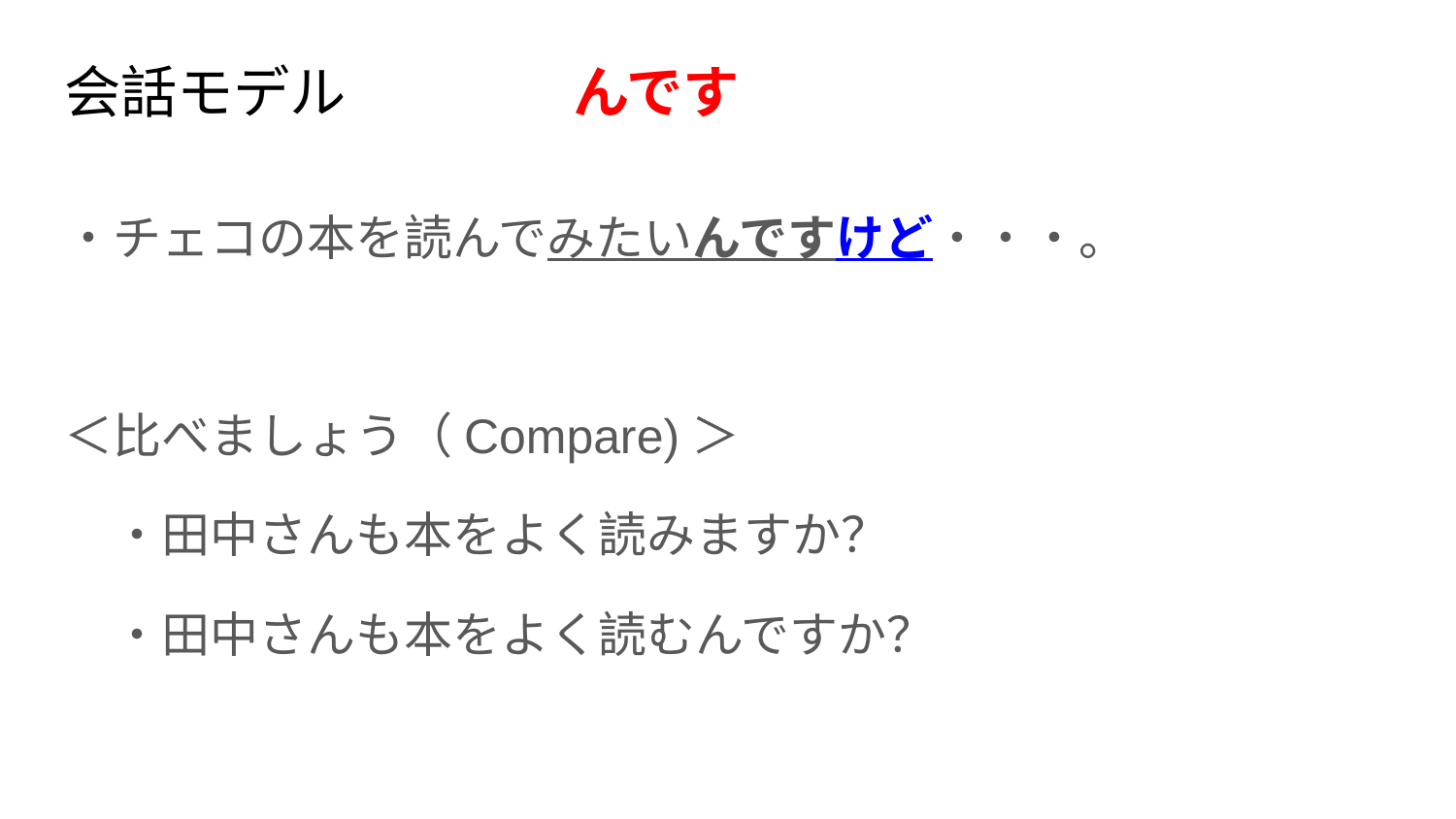

# 会話モデル　　　　んです
・チェコの本を読んでみたいんですけど・・・。

＜比べましょう（Compare)＞
　・田中さんも本をよく読みますか？
　・田中さんも本をよく読むんですか？